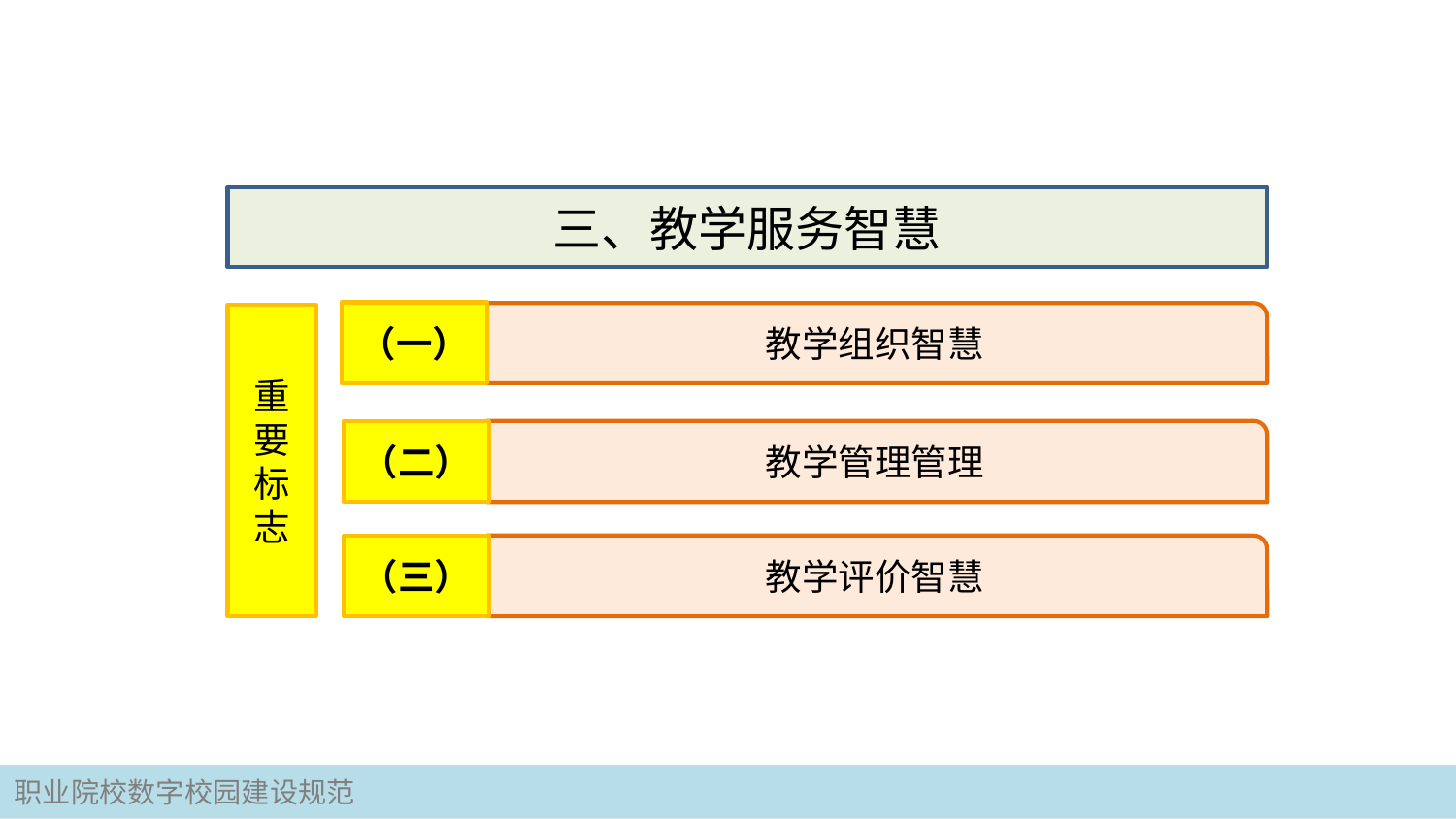

三、教学服务智慧
（一）
教学组织智慧
重要标志
教学管理管理
（二）
（三）
教学评价智慧
职业院校数字校园建设规范